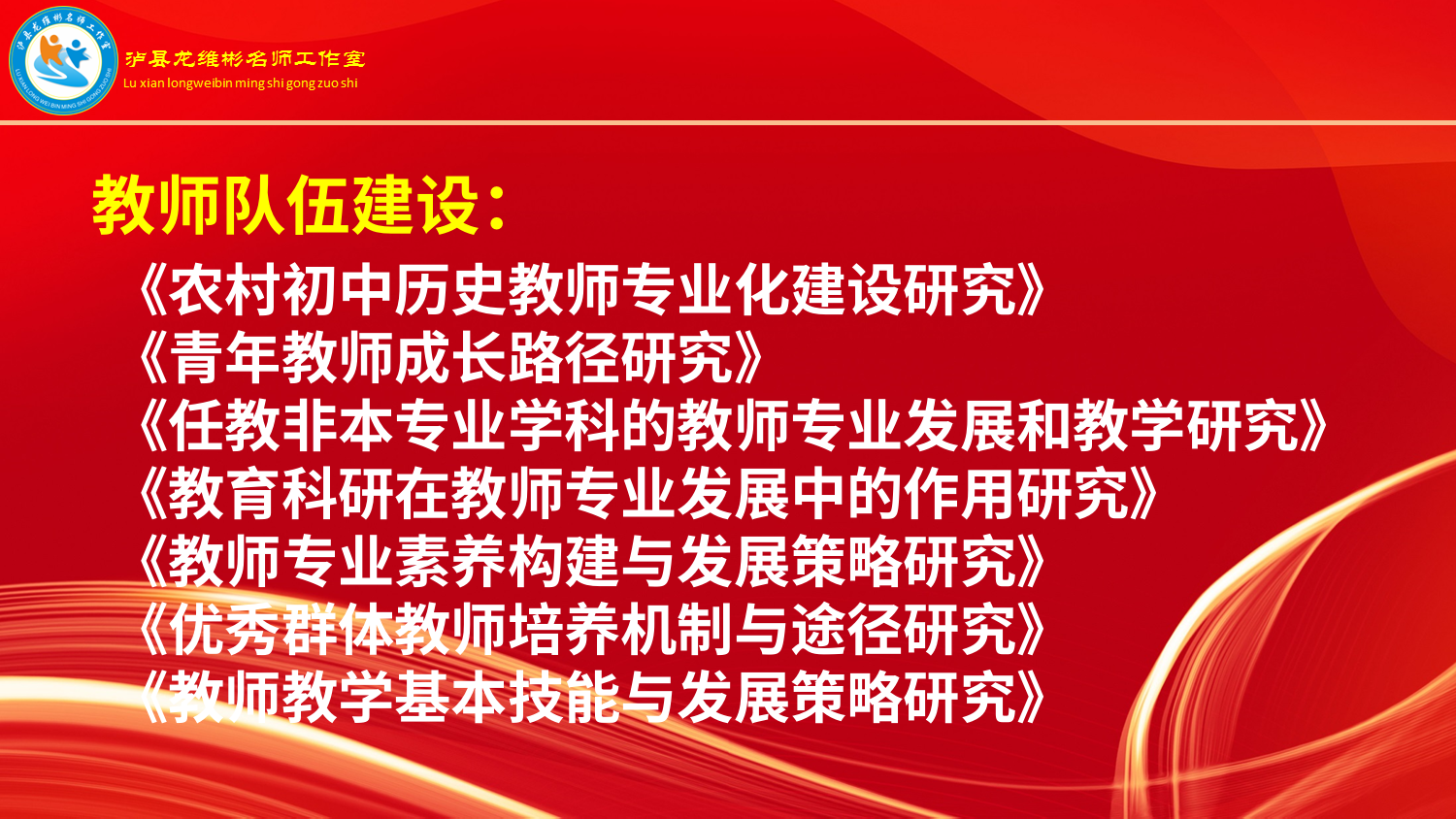

教师队伍建设：
《农村初中历史教师专业化建设研究》
《青年教师成长路径研究》
《任教非本专业学科的教师专业发展和教学研究》《教育科研在教师专业发展中的作用研究》
《教师专业素养构建与发展策略研究》
《优秀群体教师培养机制与途径研究》
《教师教学基本技能与发展策略研究》